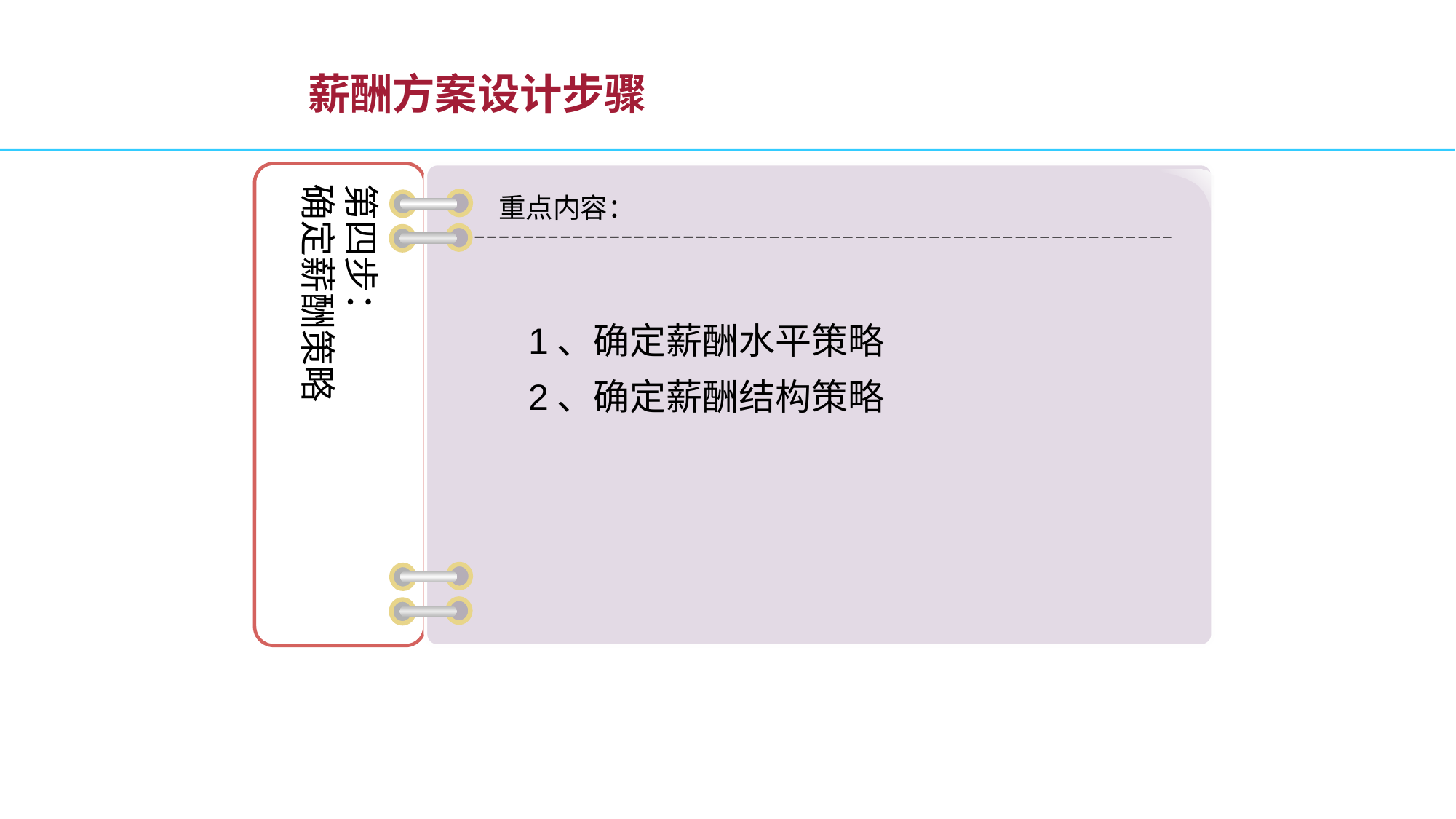

# 薪酬方案设计步骤

第四步：
确定薪酬策略

重点内容：

1、确定薪酬水平策略
2、确定薪酬结构策略